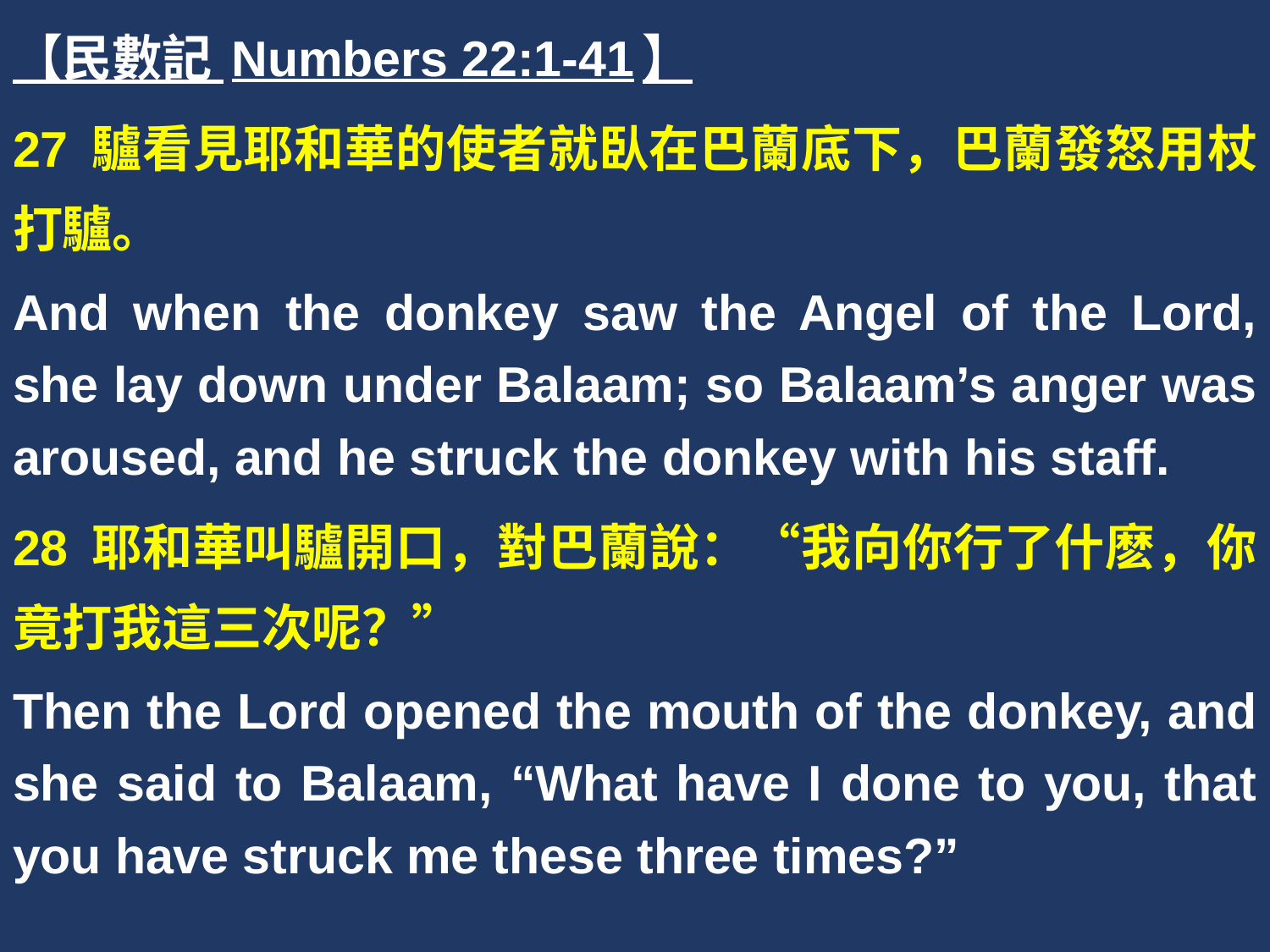

【民數記 Numbers 22:1-41】
27 驢看見耶和華的使者就臥在巴蘭底下，巴蘭發怒用杖打驢。
And when the donkey saw the Angel of the Lord, she lay down under Balaam; so Balaam’s anger was aroused, and he struck the donkey with his staff.
28 耶和華叫驢開口，對巴蘭說：“我向你行了什麽，你竟打我這三次呢？”
Then the Lord opened the mouth of the donkey, and she said to Balaam, “What have I done to you, that you have struck me these three times?”